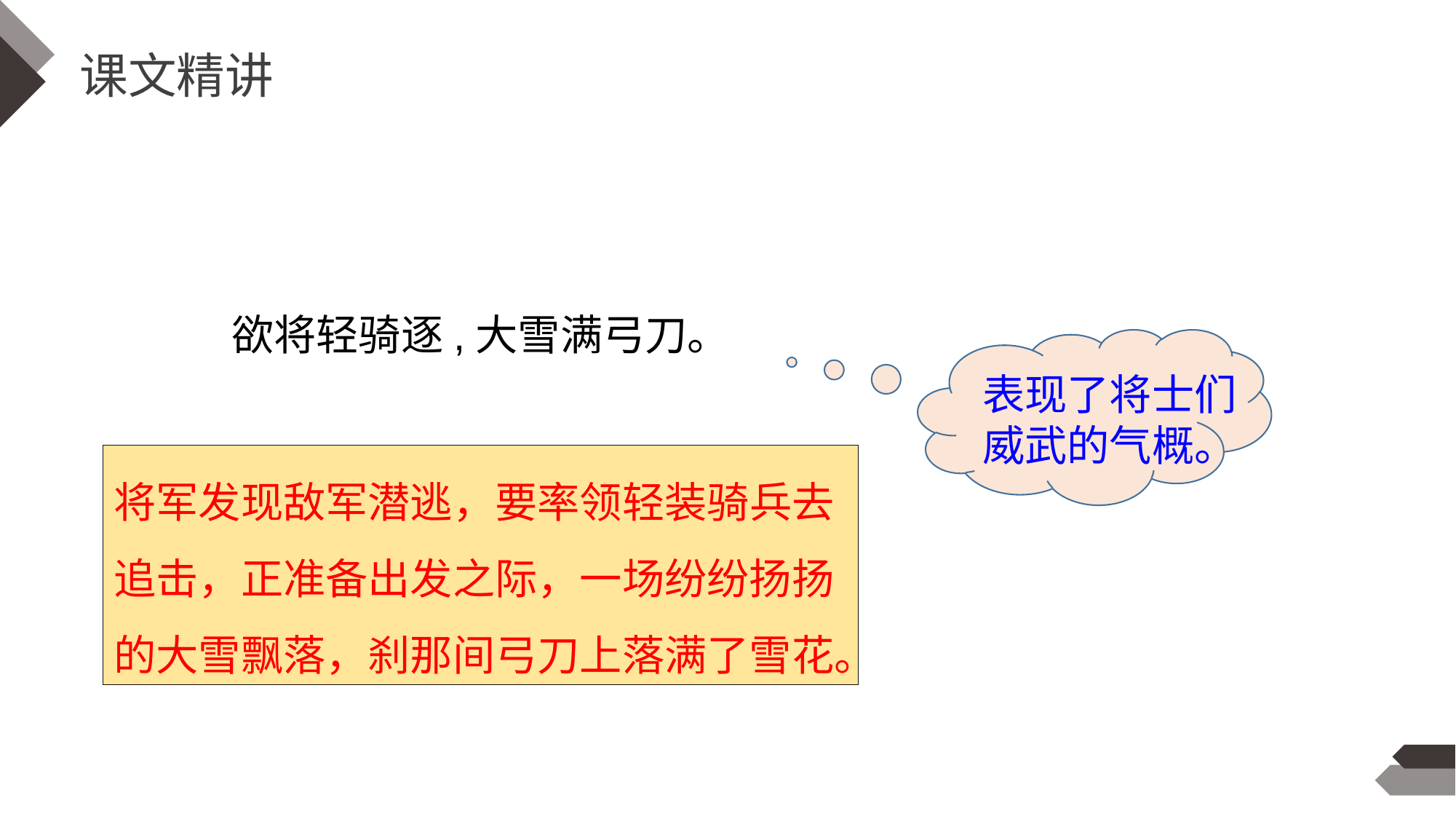

课文精讲
欲将轻骑逐,大雪满弓刀。

表现了将士们威武的气概。
将军发现敌军潜逃，要率领轻装骑兵去追击，正准备出发之际，一场纷纷扬扬的大雪飘落，刹那间弓刀上落满了雪花。